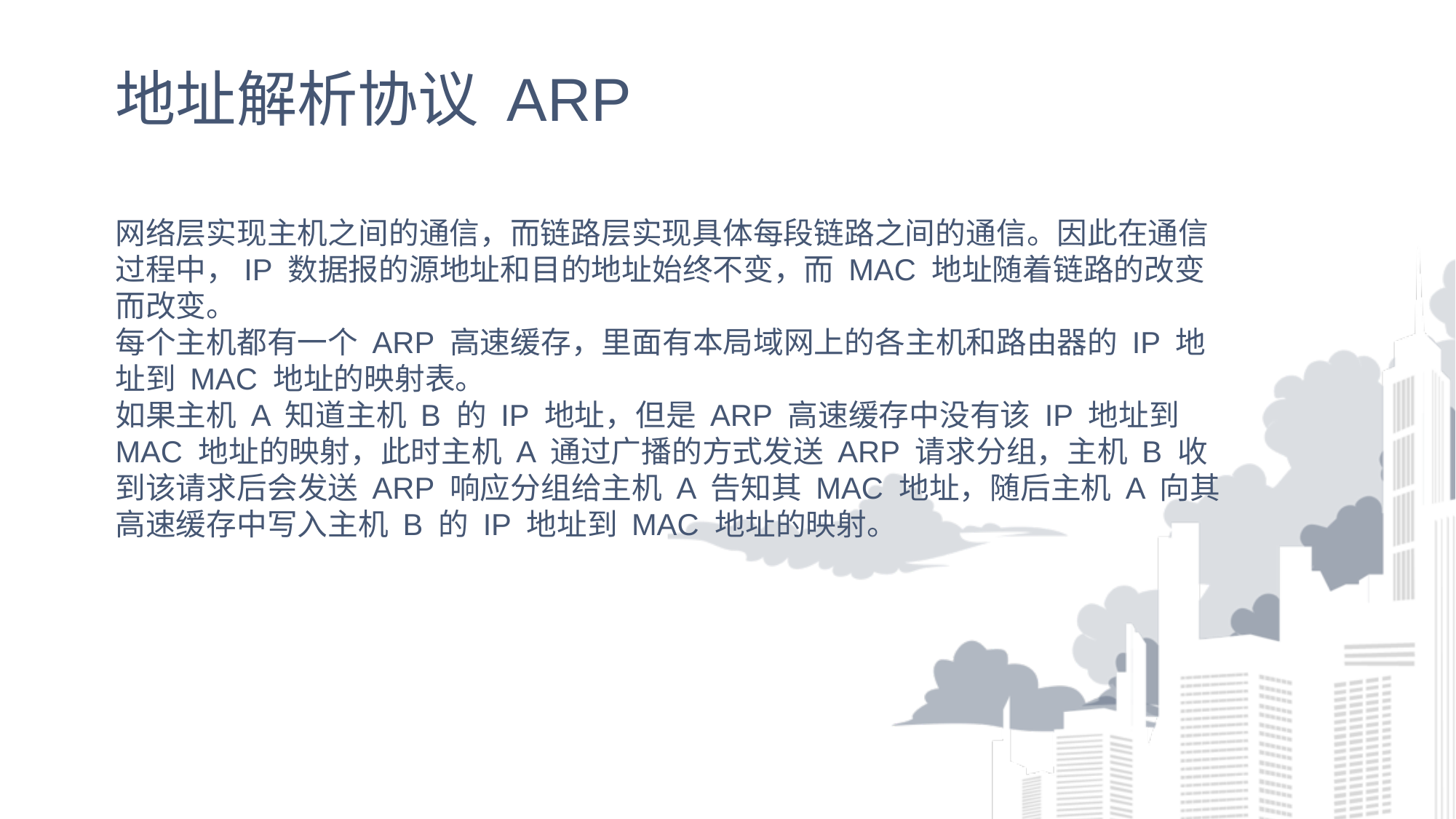

# 地址解析协议 ARP
网络层实现主机之间的通信，而链路层实现具体每段链路之间的通信。因此在通信过程中，IP 数据报的源地址和目的地址始终不变，而 MAC 地址随着链路的改变而改变。
每个主机都有一个 ARP 高速缓存，里面有本局域网上的各主机和路由器的 IP 地址到 MAC 地址的映射表。
如果主机 A 知道主机 B 的 IP 地址，但是 ARP 高速缓存中没有该 IP 地址到 MAC 地址的映射，此时主机 A 通过广播的方式发送 ARP 请求分组，主机 B 收到该请求后会发送 ARP 响应分组给主机 A 告知其 MAC 地址，随后主机 A 向其高速缓存中写入主机 B 的 IP 地址到 MAC 地址的映射。